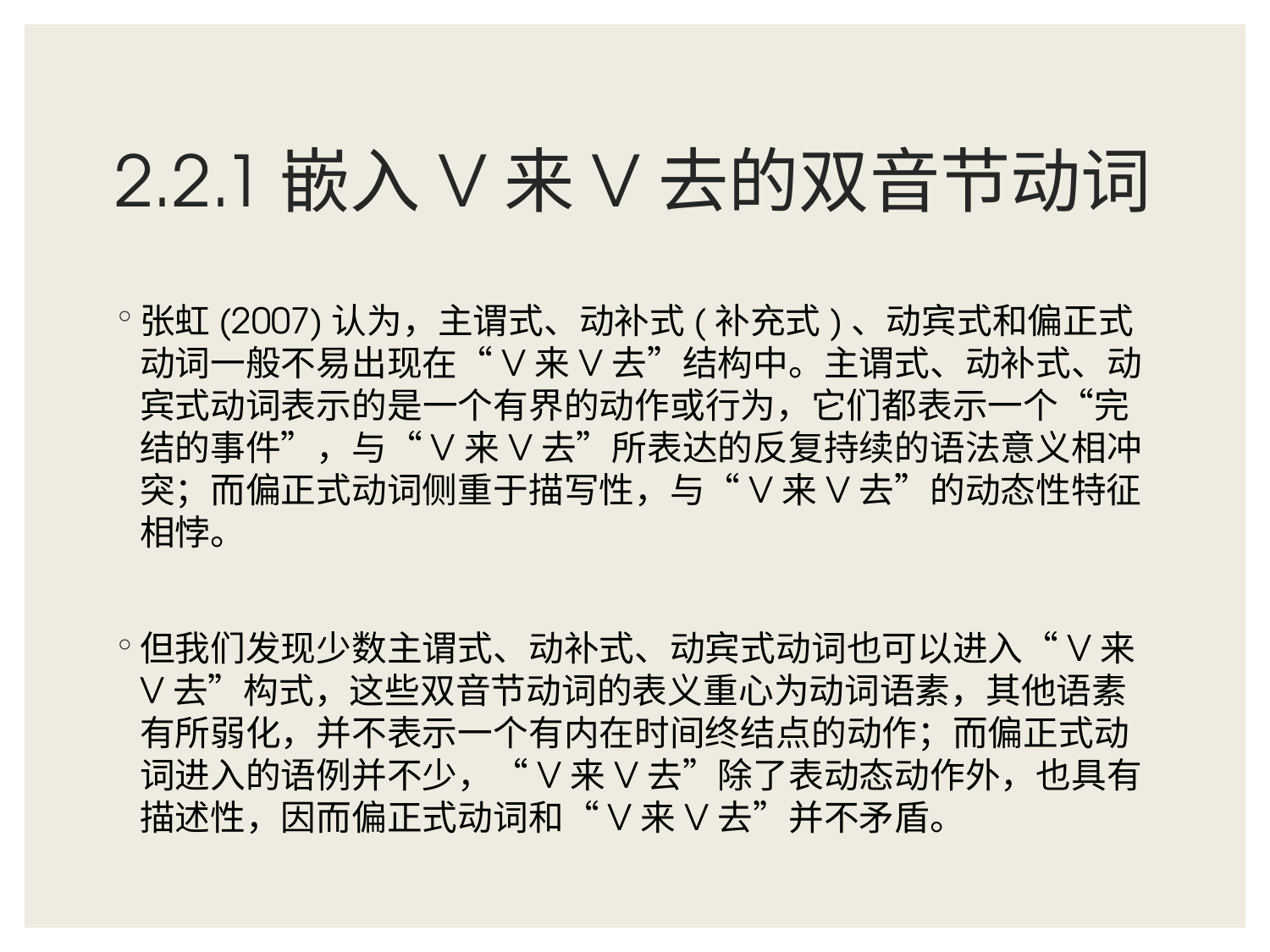

# 2.2.1嵌入V来V去的双音节动词
张虹(2007)认为，主谓式、动补式(补充式)、动宾式和偏正式动词一般不易出现在“V来V去”结构中。主谓式、动补式、动宾式动词表示的是一个有界的动作或行为，它们都表示一个“完结的事件”，与“V来V去”所表达的反复持续的语法意义相冲突；而偏正式动词侧重于描写性，与“V来V去”的动态性特征相悖。

但我们发现少数主谓式、动补式、动宾式动词也可以进入“V来V去”构式，这些双音节动词的表义重心为动词语素，其他语素有所弱化，并不表示一个有内在时间终结点的动作；而偏正式动词进入的语例并不少，“V来V去”除了表动态动作外，也具有描述性，因而偏正式动词和“V来V去”并不矛盾。